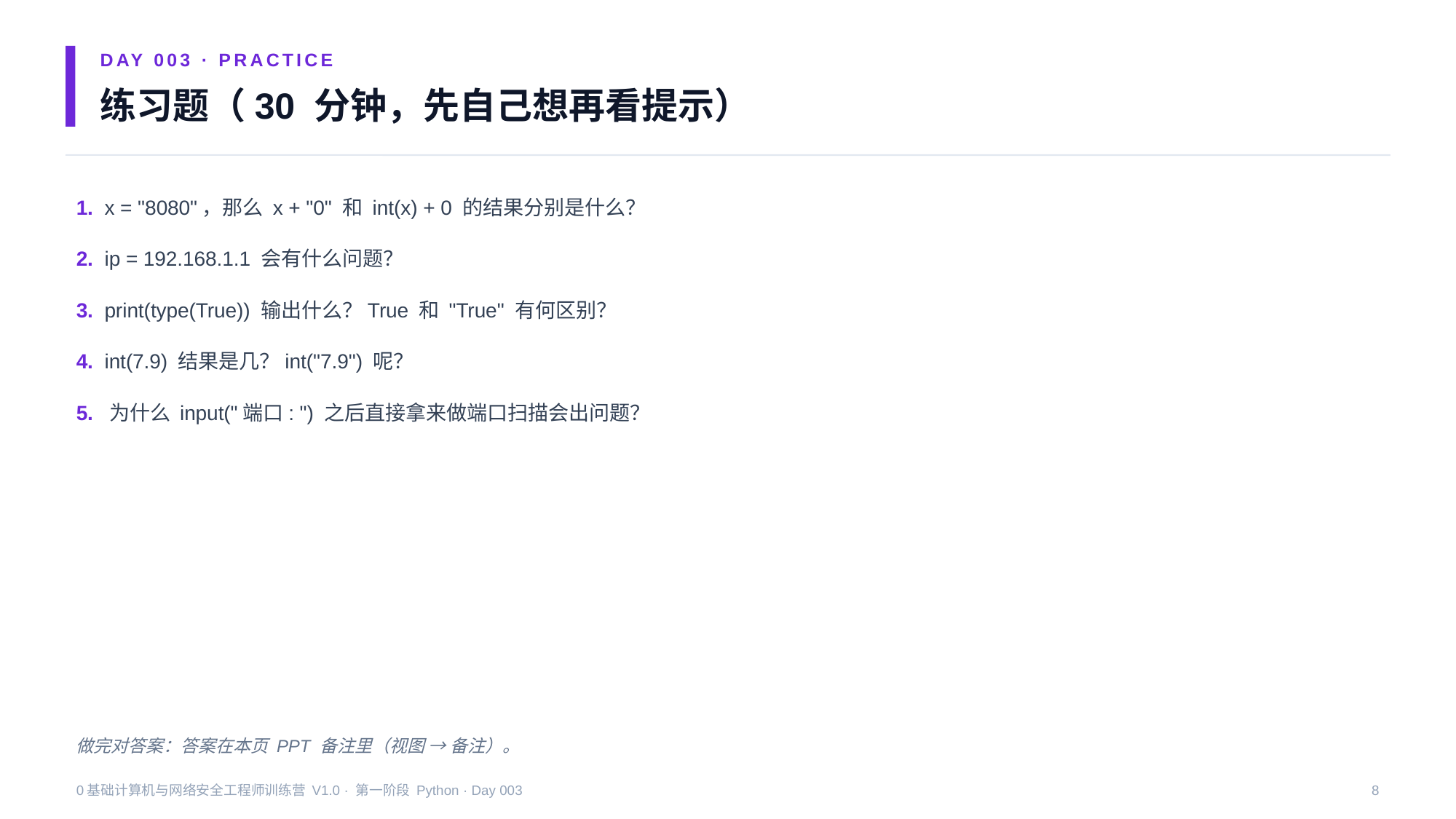

DAY 003 · PRACTICE

练习题（30 分钟，先自己想再看提示）

1.  x = "8080"，那么 x + "0" 和 int(x) + 0 的结果分别是什么？

2.  ip = 192.168.1.1 会有什么问题？

3.  print(type(True)) 输出什么？True 和 "True" 有何区别？

4.  int(7.9) 结果是几？int("7.9") 呢？

5.  为什么 input("端口: ") 之后直接拿来做端口扫描会出问题？

做完对答案：答案在本页 PPT 备注里（视图 → 备注）。
0基础计算机与网络安全工程师训练营 V1.0 · 第一阶段 Python · Day 003
8